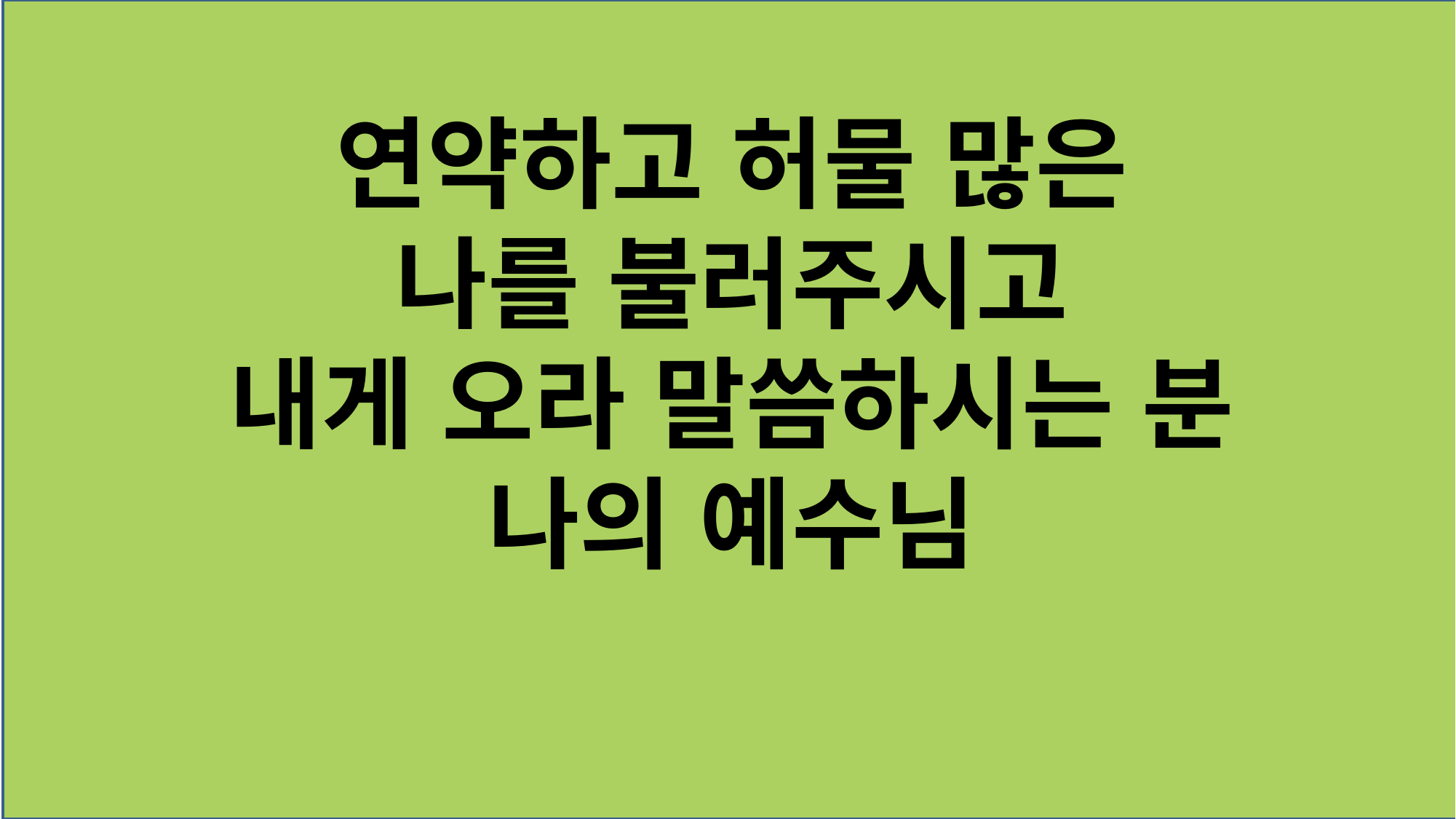

연약하고 허물 많은
나를 불러주시고
내게 오라 말씀하시는 분
나의 예수님